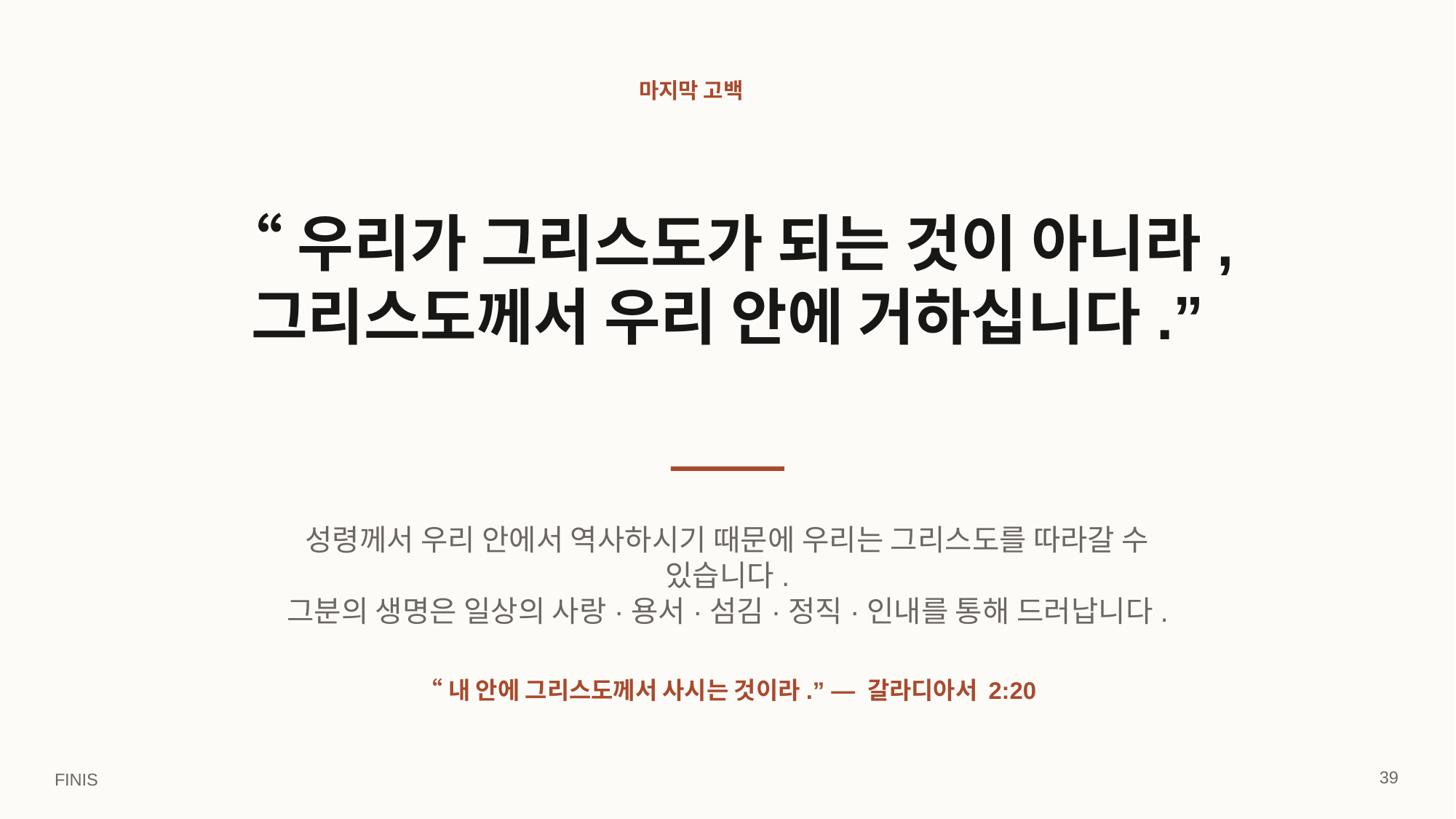

마지막 고백
“우리가 그리스도가 되는 것이 아니라,
그리스도께서 우리 안에 거하십니다.”

성령께서 우리 안에서 역사하시기 때문에 우리는 그리스도를 따라갈 수 있습니다.
그분의 생명은 일상의 사랑·용서·섬김·정직·인내를 통해 드러납니다.
“내 안에 그리스도께서 사시는 것이라.” — 갈라디아서 2:20
39
FINIS